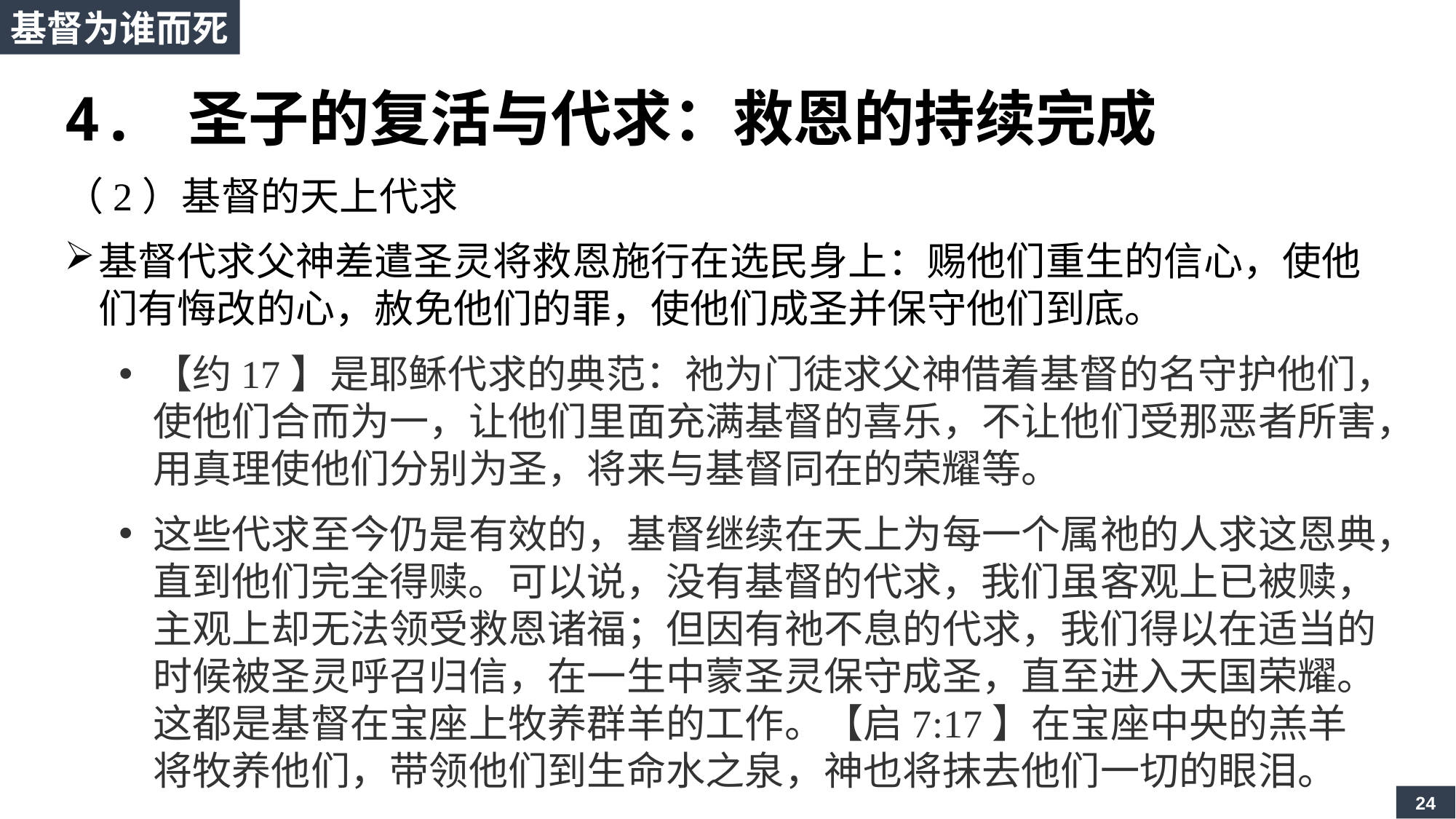

基督为谁而死
4. 圣子的复活与代求：救恩的持续完成
（2）基督的天上代求
基督代求父神差遣圣灵将救恩施行在选民身上：赐他们重生的信心，使他们有悔改的心，赦免他们的罪，使他们成圣并保守他们到底。
【约17】是耶稣代求的典范：祂为门徒求父神借着基督的名守护他们，使他们合而为一，让他们里面充满基督的喜乐，不让他们受那恶者所害，用真理使他们分别为圣，将来与基督同在的荣耀等。
这些代求至今仍是有效的，基督继续在天上为每一个属祂的人求这恩典，直到他们完全得赎。可以说，没有基督的代求，我们虽客观上已被赎，主观上却无法领受救恩诸福；但因有祂不息的代求，我们得以在适当的时候被圣灵呼召归信，在一生中蒙圣灵保守成圣，直至进入天国荣耀。这都是基督在宝座上牧养群羊的工作。【启7:17】在宝座中央的羔羊将牧养他们，带领他们到生命水之泉，神也将抹去他们一切的眼泪。
24